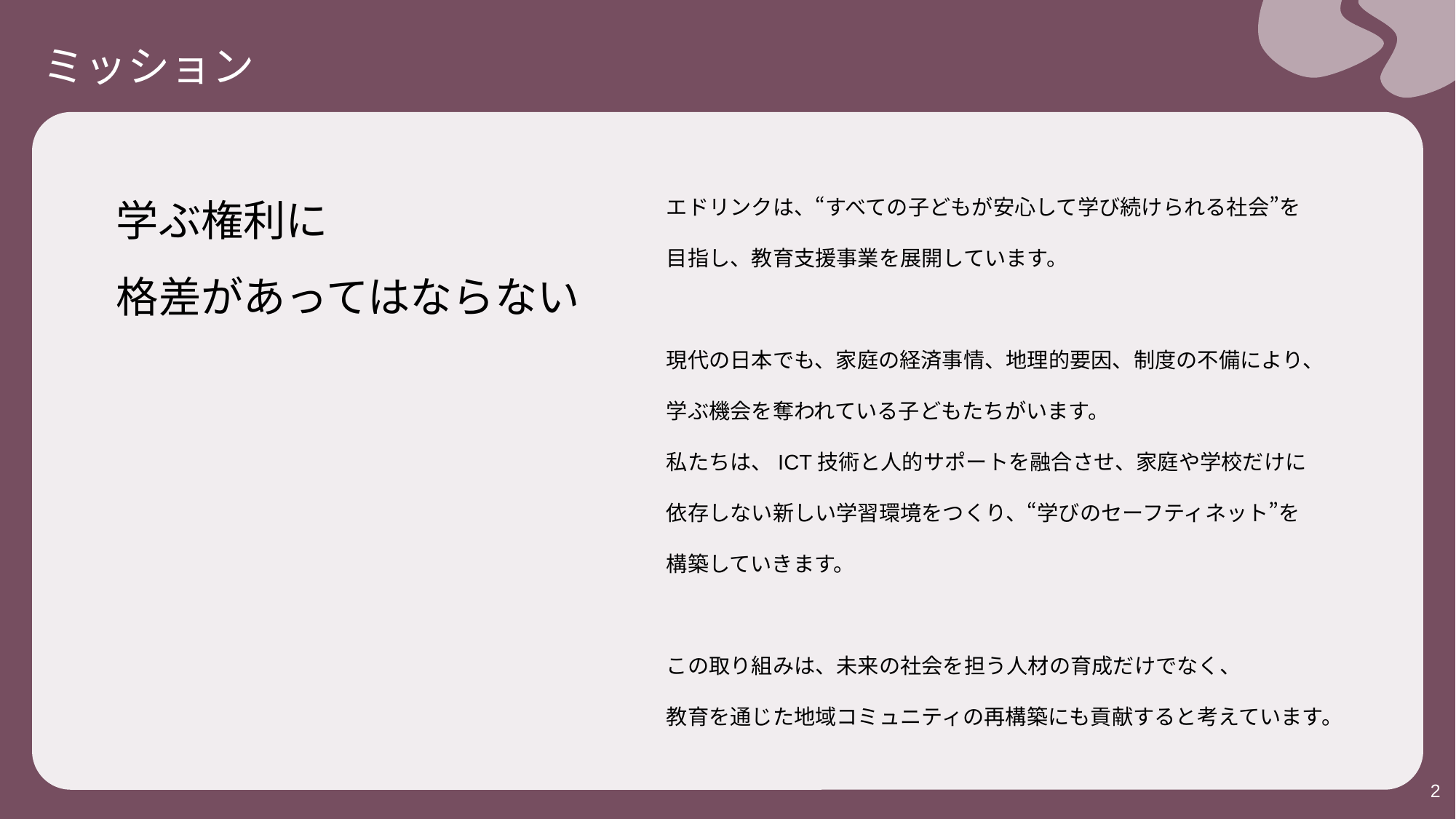

ミッション

学ぶ権利に
格差があってはならない
エドリンクは、“すべての子どもが安心して学び続けられる社会”を
目指し、教育支援事業を展開しています。

現代の日本でも、家庭の経済事情、地理的要因、制度の不備により、
学ぶ機会を奪われている子どもたちがいます。
私たちは、ICT技術と人的サポートを融合させ、家庭や学校だけに
依存しない新しい学習環境をつくり、“学びのセーフティネット”を
構築していきます。

この取り組みは、未来の社会を担う人材の育成だけでなく、
教育を通じた地域コミュニティの再構築にも貢献すると考えています。
2